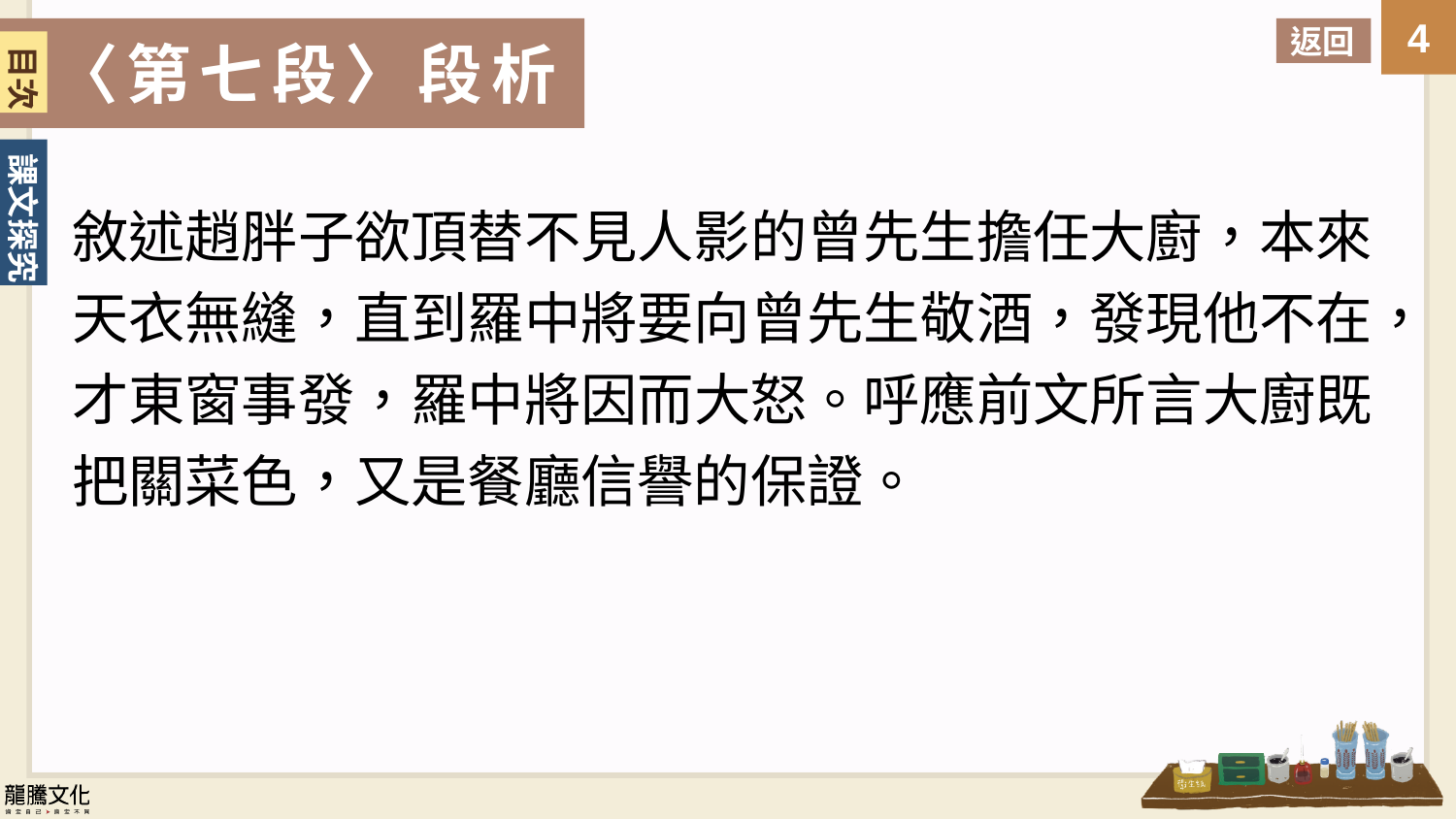

返回
〈第七段〉段析
目次
敘述趙胖子欲頂替不見人影的曾先生擔任大廚，本來天衣無縫，直到羅中將要向曾先生敬酒，發現他不在，才東窗事發，羅中將因而大怒。呼應前文所言大廚既把關菜色，又是餐廳信譽的保證。